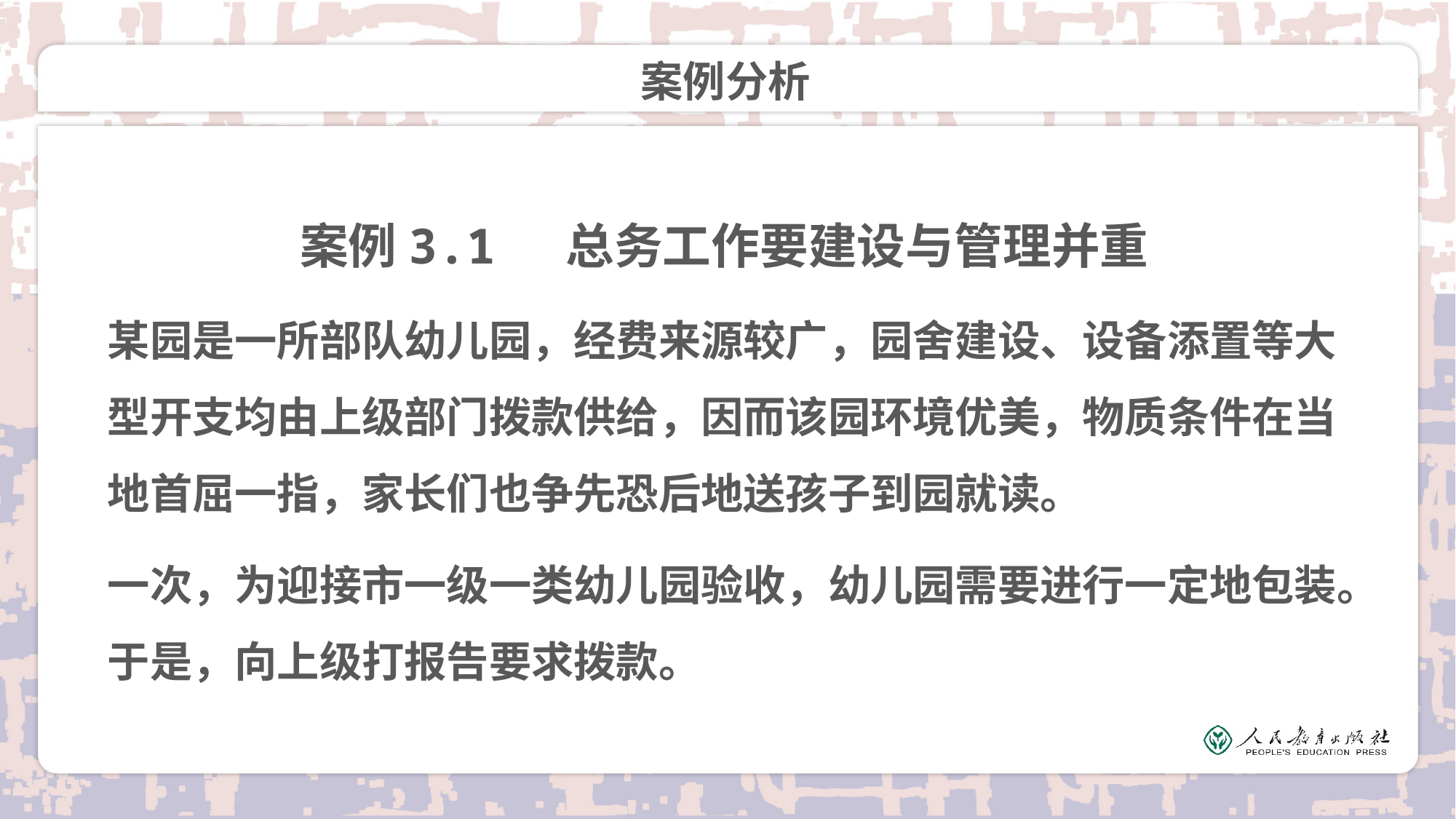

# 案例分析
案例3.1  总务工作要建设与管理并重
某园是一所部队幼儿园，经费来源较广，园舍建设、设备添置等大型开支均由上级部门拨款供给，因而该园环境优美，物质条件在当地首屈一指，家长们也争先恐后地送孩子到园就读。
一次，为迎接市一级一类幼儿园验收，幼儿园需要进行一定地包装。于是，向上级打报告要求拨款。